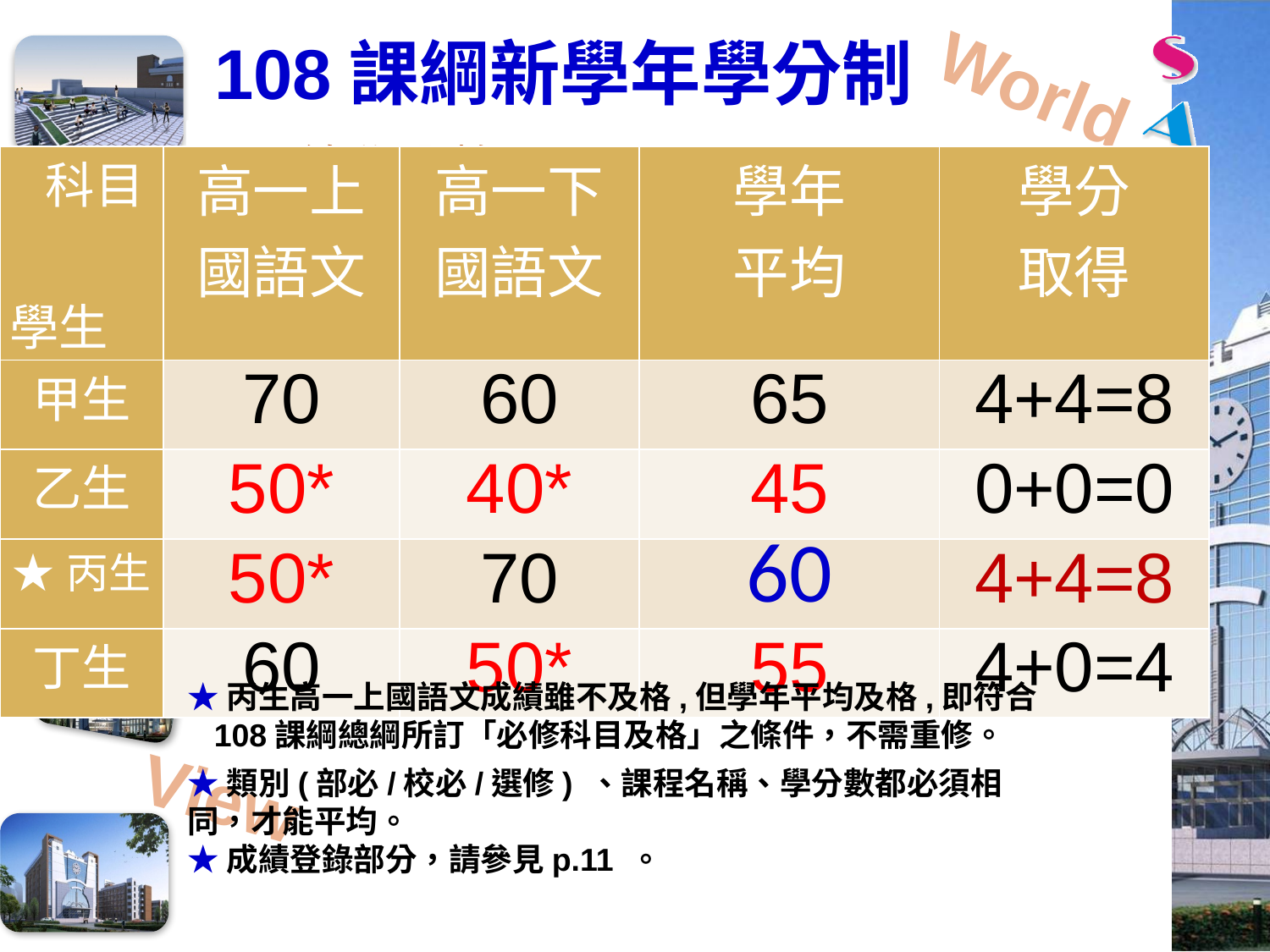

108課綱新學年學分制
一、總學分數
| 科目  學生 | 高一上 國語文 | 高一下 國語文 | 學年 平均 | 學分 取得 |
| --- | --- | --- | --- | --- |
| 甲生 | 70 | 60 | 65 | 4+4=8 |
| 乙生 | 50\* | 40\* | 45 | 0+0=0 |
| ★丙生 | 50\* | 70 | 60 | 4+4=8 |
| 丁生 | 60 | 50\* | 55 | 4+0=4 |
表3-1  綜合高中整體課程架構表(p.4)

★丙生高一上國語文成績雖不及格,但學年平均及格,即符合
   108課綱總綱所訂「必修科目及格」之條件，不需重修。
★類別(部必/校必/選修) 、課程名稱、學分數都必須相同，才能平均。
★成績登錄部分，請參見p.11 。